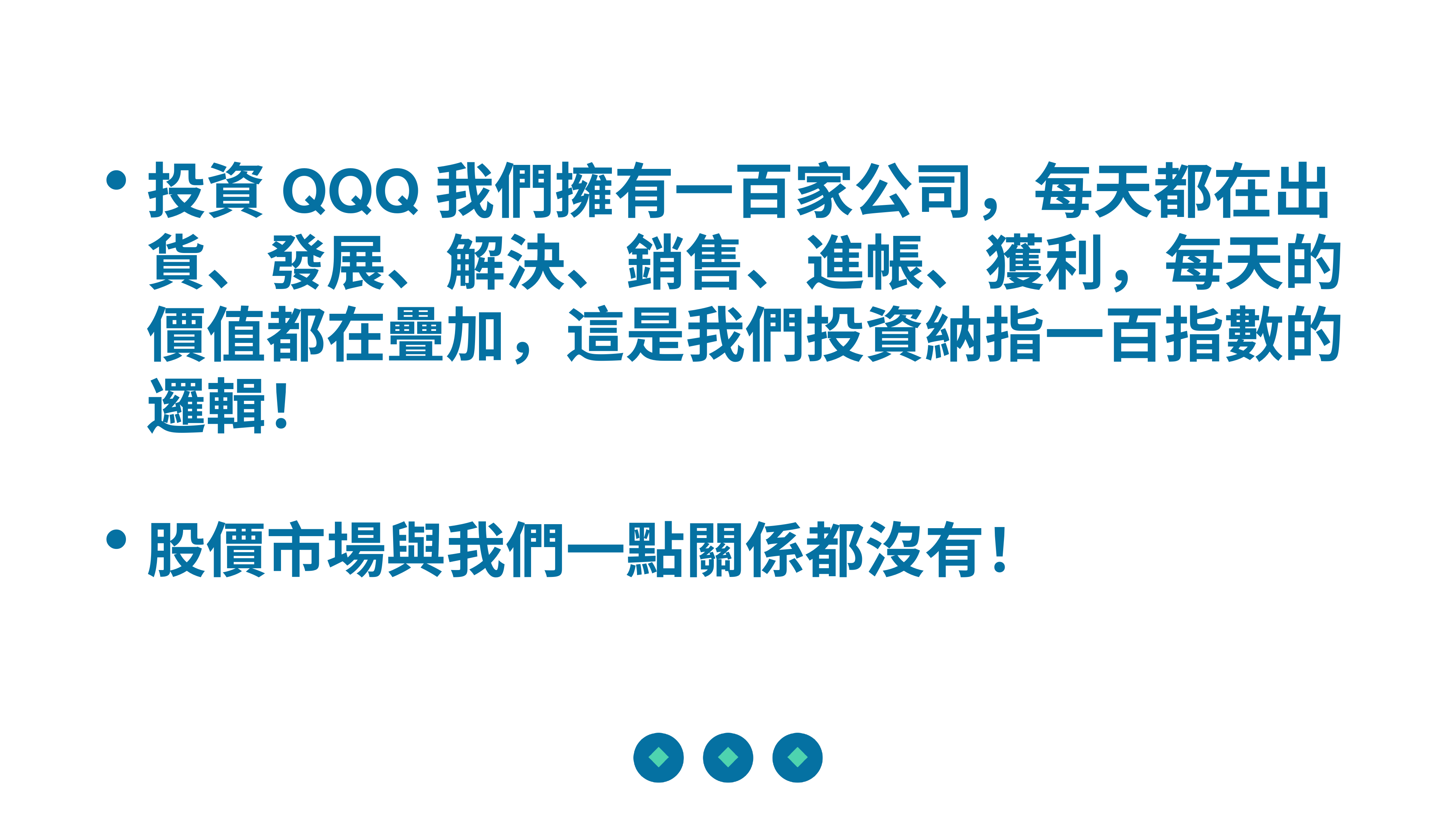

投資QQQ我們擁有一百家公司，每天都在出貨、發展、解決、銷售、進帳、獲利，每天的價值都在疊加，這是我們投資納指一百指數的邏輯！

股價市場與我們一點關係都沒有！